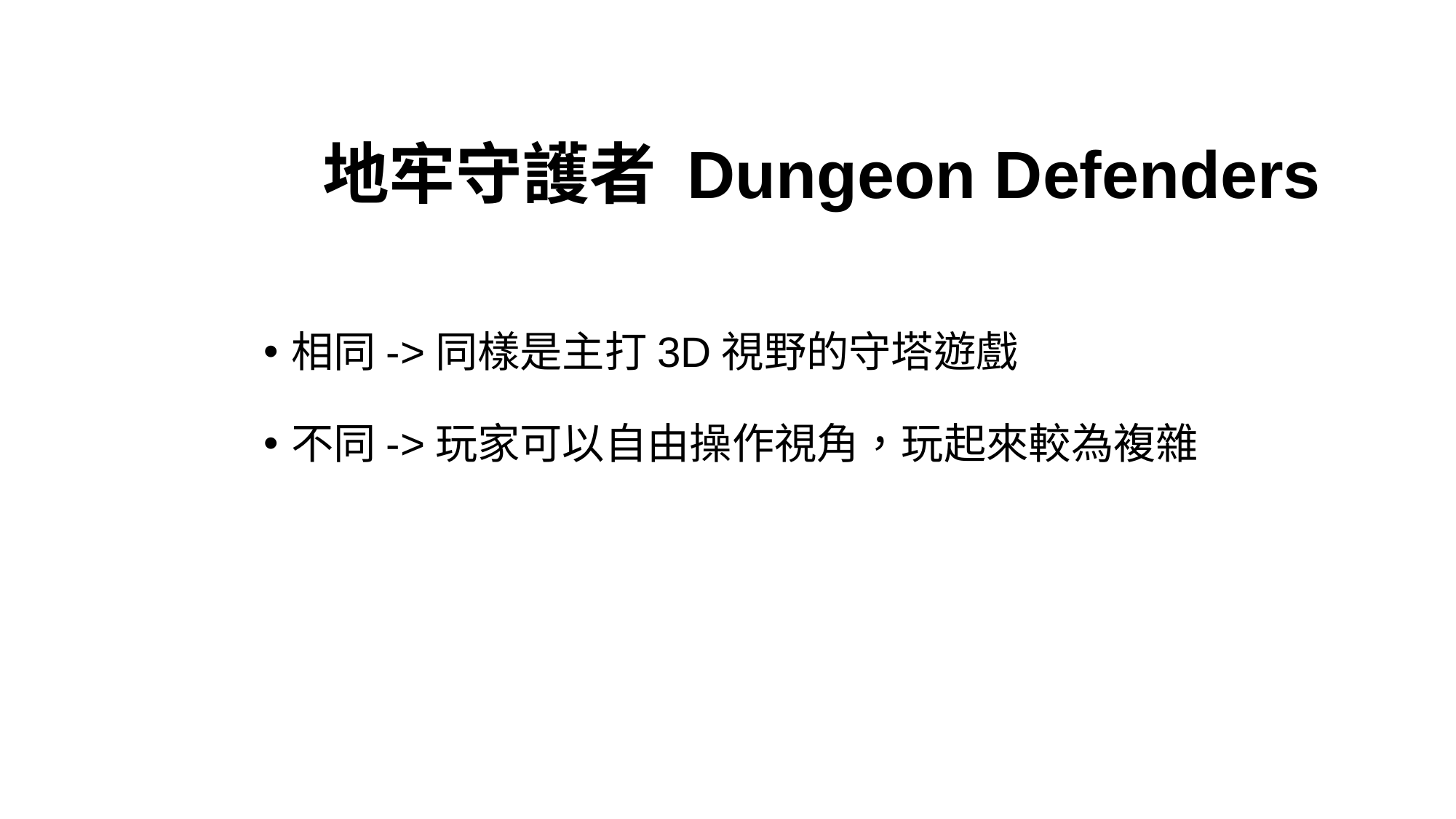

# 地牢守護者 Dungeon Defenders
相同->同樣是主打3D視野的守塔遊戲

不同->玩家可以自由操作視角，玩起來較為複雜